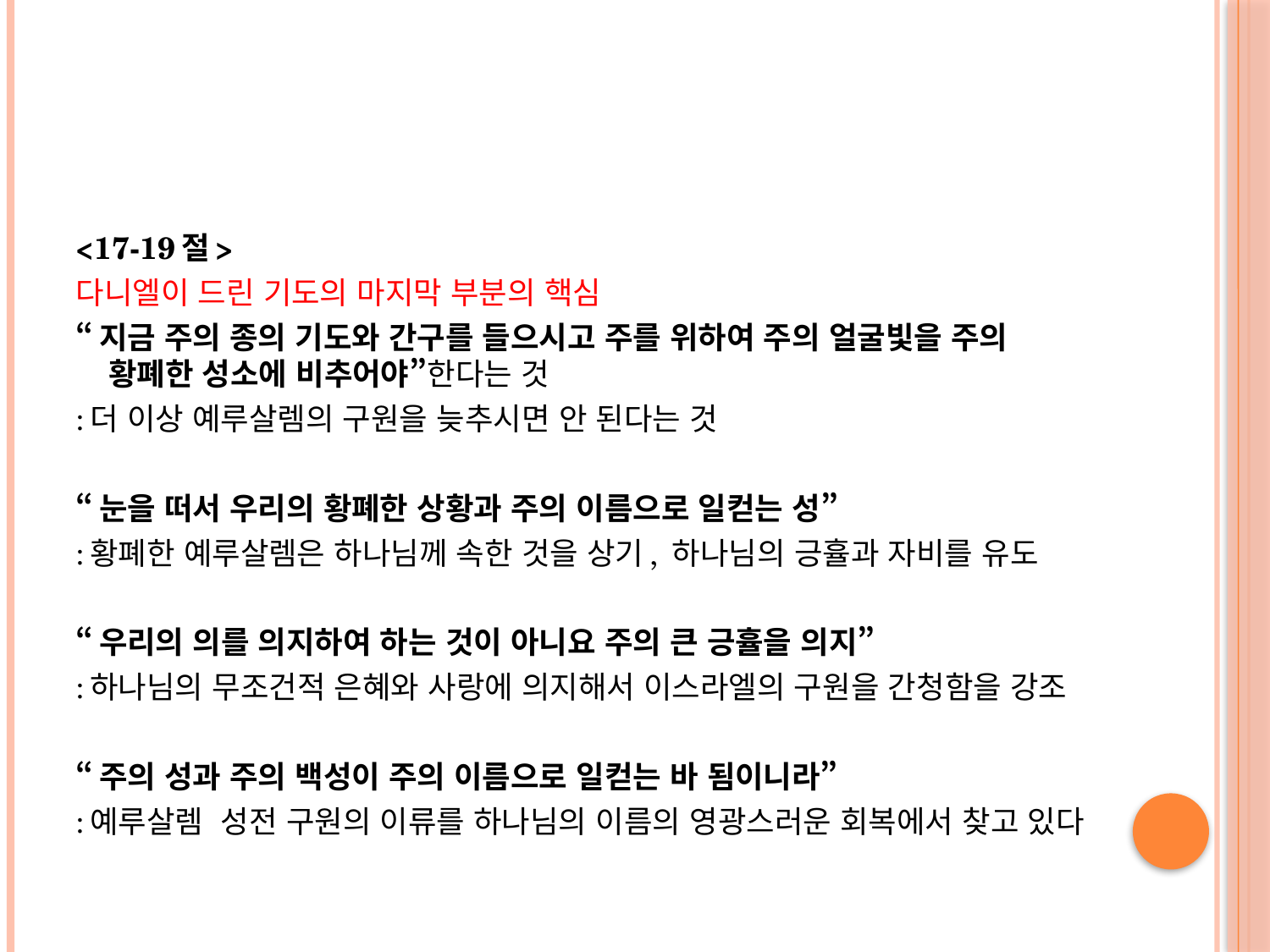

#
<17-19절>
다니엘이 드린 기도의 마지막 부분의 핵심
“지금 주의 종의 기도와 간구를 들으시고 주를 위하여 주의 얼굴빛을 주의 황폐한 성소에 비추어야”한다는 것
:더 이상 예루살렘의 구원을 늦추시면 안 된다는 것

“눈을 떠서 우리의 황폐한 상황과 주의 이름으로 일컫는 성”
:황폐한 예루살렘은 하나님께 속한 것을 상기, 하나님의 긍휼과 자비를 유도

“우리의 의를 의지하여 하는 것이 아니요 주의 큰 긍휼을 의지”
:하나님의 무조건적 은혜와 사랑에 의지해서 이스라엘의 구원을 간청함을 강조

“주의 성과 주의 백성이 주의 이름으로 일컫는 바 됨이니라”
:예루살렘  성전 구원의 이류를 하나님의 이름의 영광스러운 회복에서 찾고 있다